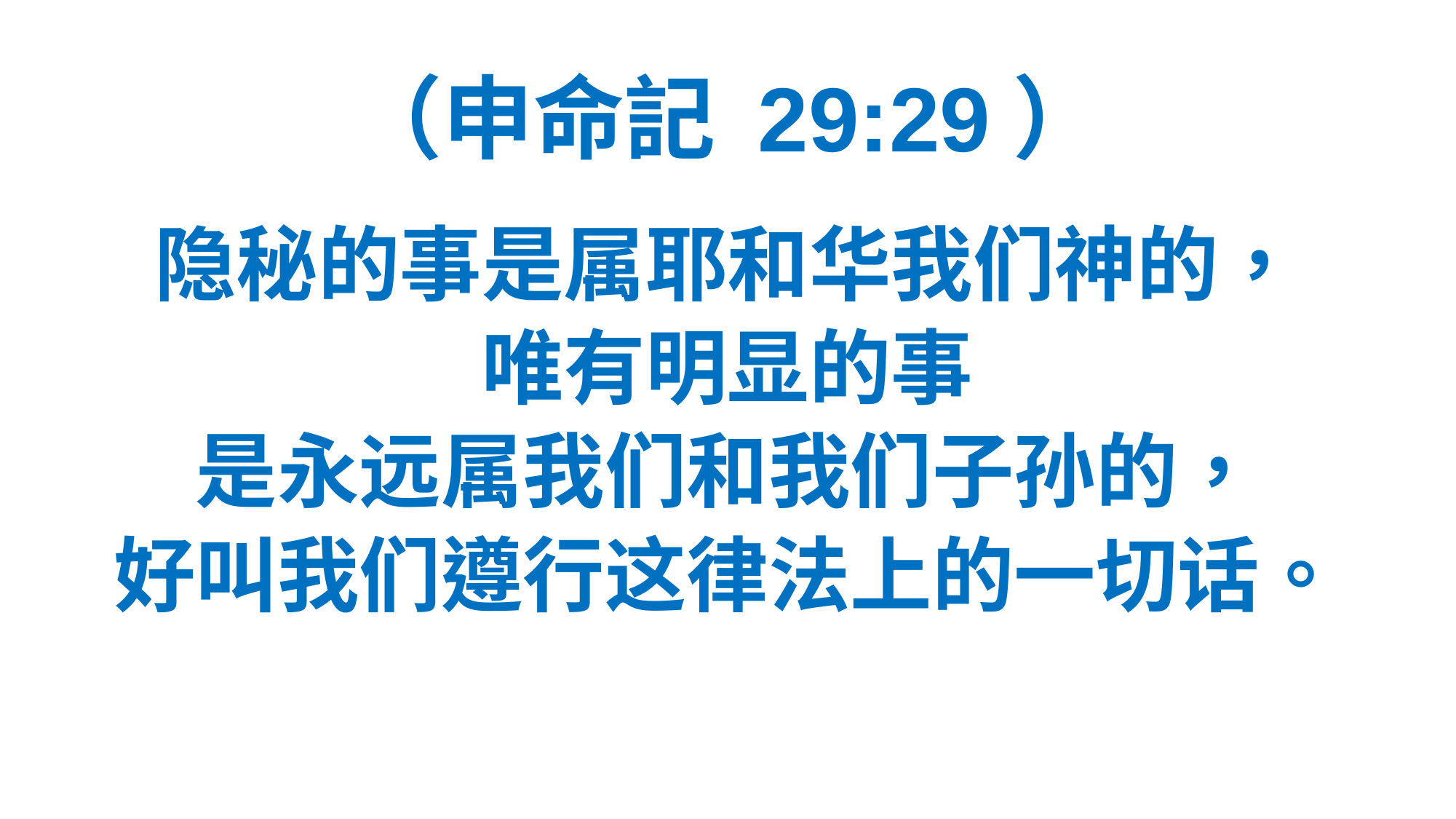

# （申命記 29:29）
隐秘的事是属耶和华我们神的，
唯有明显的事
是永远属我们和我们子孙的，
好叫我们遵行这律法上的一切话。